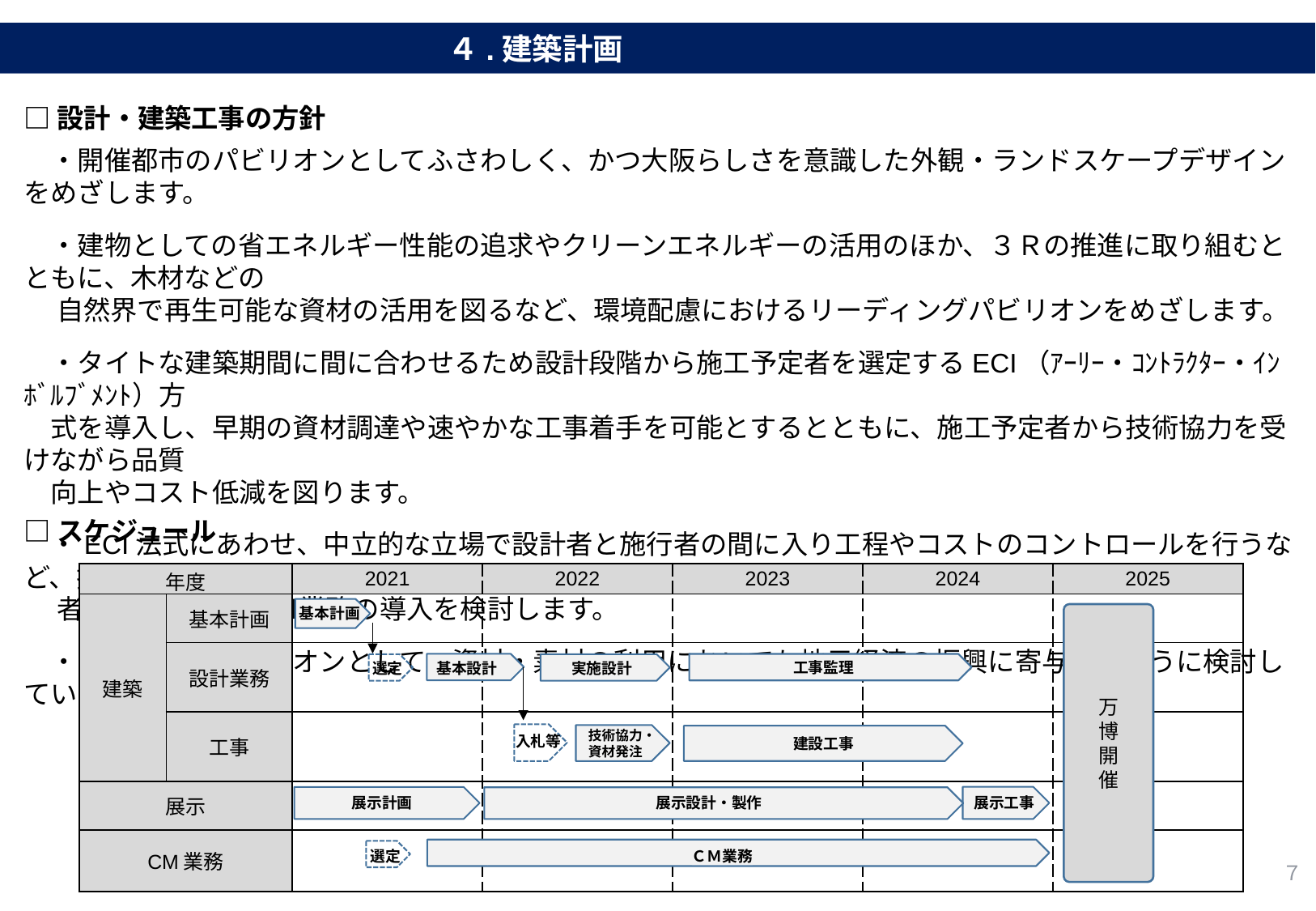

４.建築計画
□設計・建築工事の方針
　・開催都市のパビリオンとしてふさわしく、かつ大阪らしさを意識した外観・ランドスケープデザインをめざします。
　・建物としての省エネルギー性能の追求やクリーンエネルギーの活用のほか、３Ｒの推進に取り組むとともに、木材などの
　 自然界で再生可能な資材の活用を図るなど、環境配慮におけるリーディングパビリオンをめざします。
　・タイトな建築期間に間に合わせるため設計段階から施工予定者を選定するECI（ｱｰﾘｰ・ｺﾝﾄﾗｸﾀｰ・ｲﾝﾎﾞﾙﾌﾞﾒﾝﾄ）方
　式を導入し、早期の資材調達や速やかな工事着手を可能とするとともに、施工予定者から技術協力を受けながら品質
　向上やコスト低減を図ります。
　・ECI法式にあわせ、中立的な立場で設計者と施行者の間に入り工程やコストのコントロールを行うなど、技術的に発注
　 者の支援を行うＣＭ業務の導入を検討します。
　・開催都市のパビリオンとして、資材・素材の利用においても地元経済の振興に寄与するように検討していきます。
□スケジュール
| 年度 |  | 2021 | 2022 | 2023 | 2024 | 2025 |
| --- | --- | --- | --- | --- | --- | --- |
| 建築 | 基本計画 |  |  |  |  |  |
|  | 設計業務 |  |  |  |  |  |
|  | 工事 |  |  |  |  |  |
| 展示 |  |  |  |  |  |  |
| CM業務 |  |  |  |  |  |  |

万
博
開
催
基本計画

基本設計

工事監理

選定

実施設計

入札等

技術協力・
資材発注

建設工事

展示工事

展示計画

展示設計・製作
７

選定
ＣＭ業務